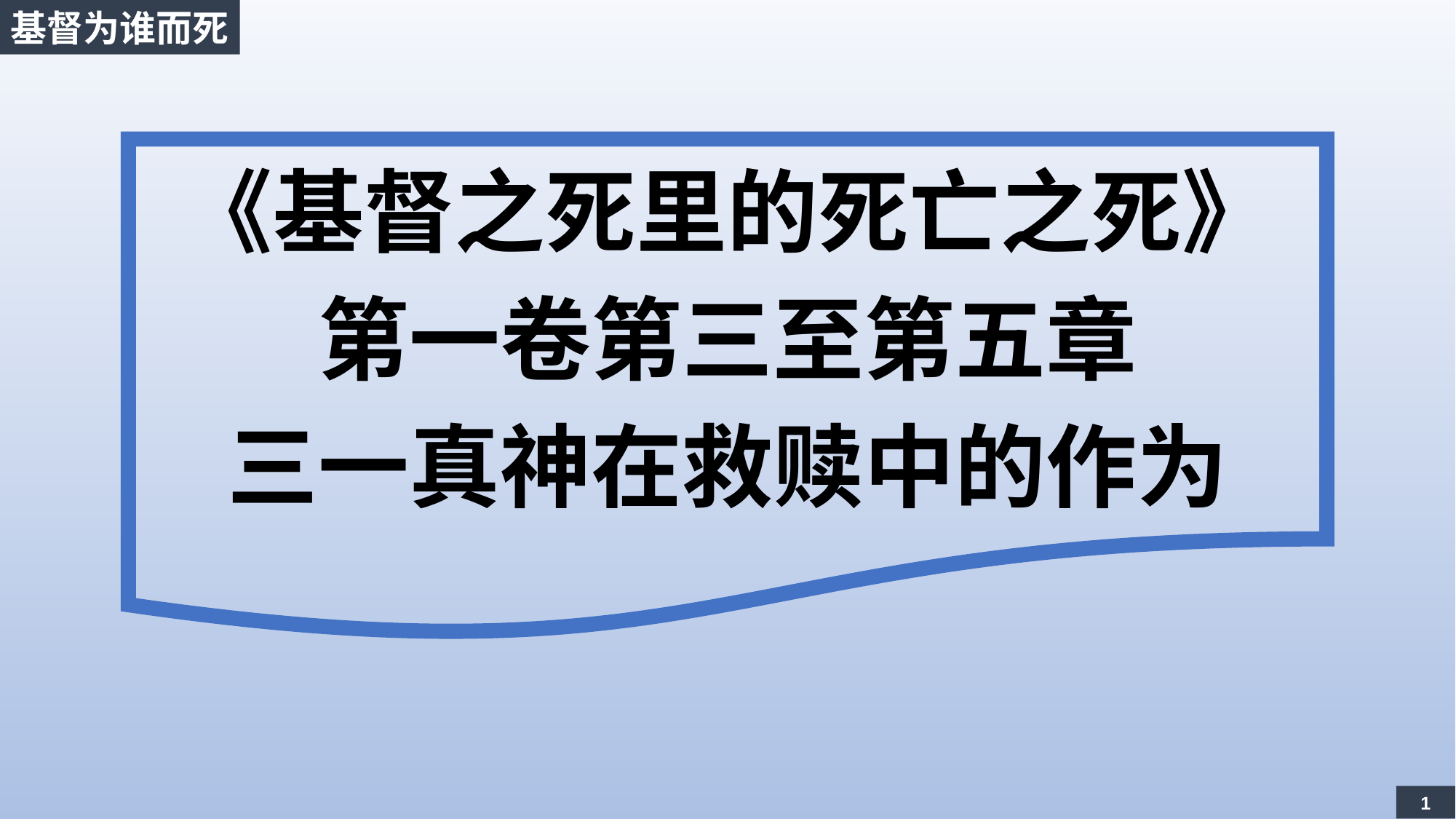

基督为谁而死

《基督之死里的死亡之死》
第一卷第三至第五章
三一真神在救赎中的作为
1